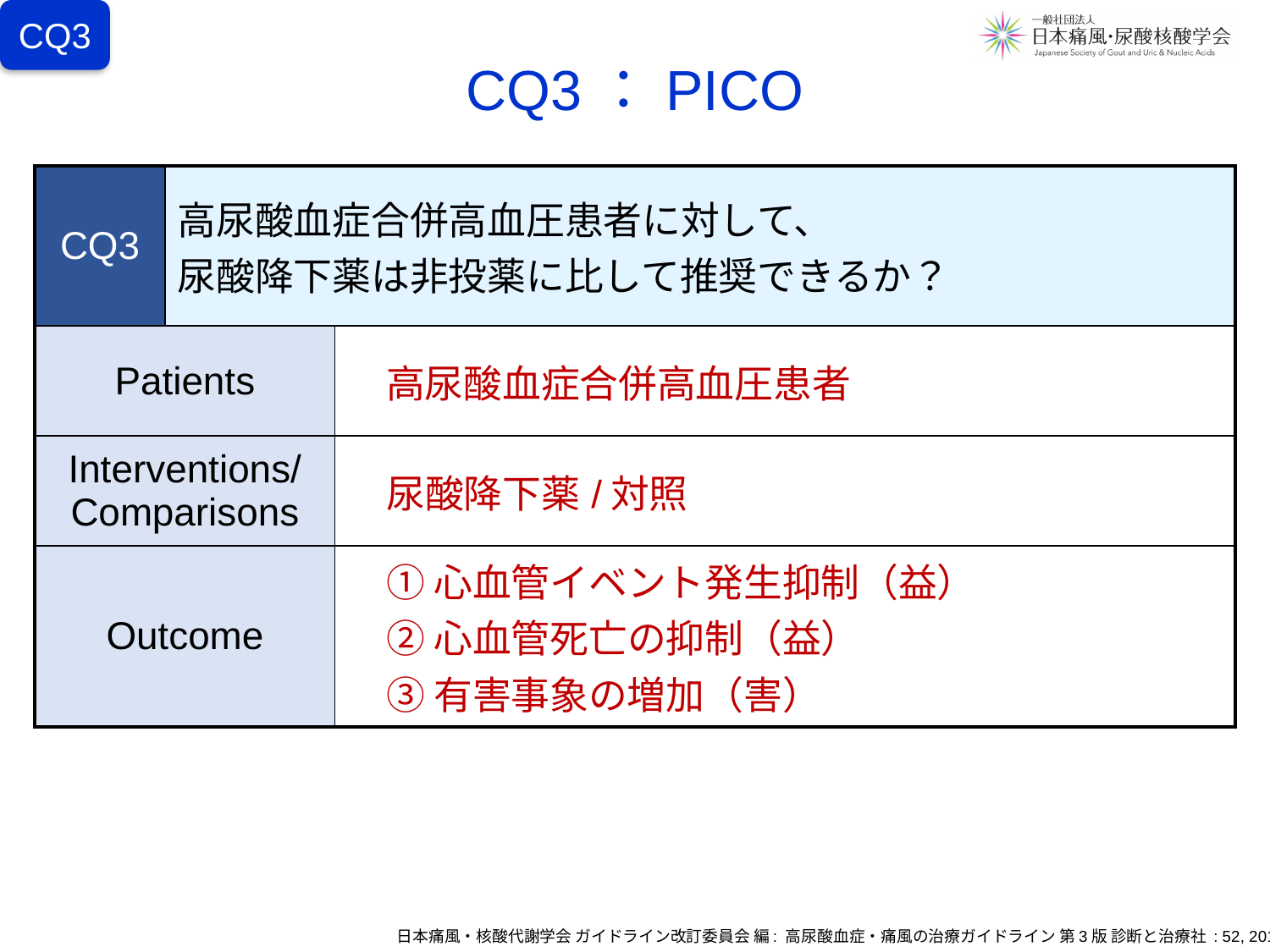

CQ3
# CQ3：PICO
| CQ3 | 高尿酸血症合併高血圧患者に対して、 尿酸降下薬は非投薬に比して推奨できるか？ |  |
| --- | --- | --- |
| Patients |  | 高尿酸血症合併高血圧患者 |
| Interventions/ Comparisons |  | 尿酸降下薬/対照 |
| Outcome |  | ① 心血管イベント発生抑制（益） 　② 心血管死亡の抑制（益） 　③ 有害事象の増加（害） |
日本痛風・核酸代謝学会 ガイドライン改訂委員会 編: 高尿酸血症・痛風の治療ガイドライン 第3版 診断と治療社 : 52, 2018